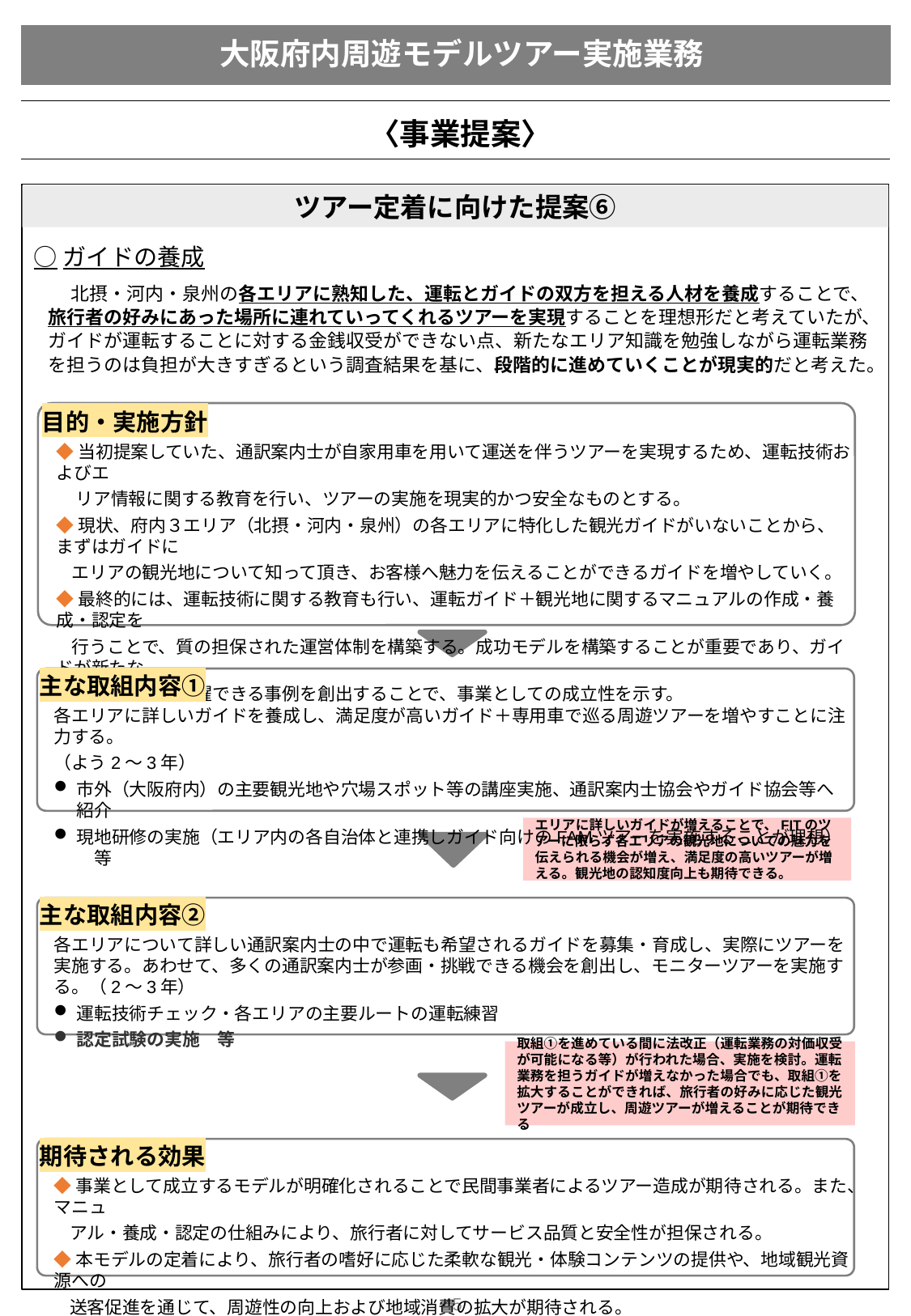

# 大阪府内周遊モデルツアー実施業務
〈事業提案〉

○ガイドの養成
　　北摂・河内・泉州の各エリアに熟知した、運転とガイドの双方を担える人材を養成することで、旅行者の好みにあった場所に連れていってくれるツアーを実現することを理想形だと考えていたが、ガイドが運転することに対する金銭収受ができない点、新たなエリア知識を勉強しながら運転業務を担うのは負担が大きすぎるという調査結果を基に、段階的に進めていくことが現実的だと考えた。

ツアー定着に向けた提案⑥
目的・実施方針
◆当初提案していた、通訳案内士が自家用車を用いて運送を伴うツアーを実現するため、運転技術およびエ
    リア情報に関する教育を行い、ツアーの実施を現実的かつ安全なものとする。
◆現状、府内３エリア（北摂・河内・泉州）の各エリアに特化した観光ガイドがいないことから、まずはガイドに
   エリアの観光地について知って頂き、お客様へ魅力を伝えることができるガイドを増やしていく。
◆最終的には、運転技術に関する教育も行い、運転ガイド＋観光地に関するマニュアルの作成・養成・認定を
   行うことで、質の担保された運営体制を構築する。成功モデルを構築することが重要であり、ガイドが新たな
   フィールドで活躍できる事例を創出することで、事業としての成立性を示す。

主な取組内容①
各エリアに詳しいガイドを養成し、満足度が高いガイド＋専用車で巡る周遊ツアーを増やすことに注力する。
（よう2～3年）
市外（大阪府内）の主要観光地や穴場スポット等の講座実施、通訳案内士協会やガイド協会等へ紹介
現地研修の実施（エリア内の各自治体と連携しガイド向けのFAMツアーを実施することが理想）　等
エリアに詳しいガイドが増えることで、FITのツアーに限らず各エリアの観光地についての魅力を伝えられる機会が増え、満足度の高いツアーが増える。観光地の認知度向上も期待できる。

主な取組内容②
各エリアについて詳しい通訳案内士の中で運転も希望されるガイドを募集・育成し、実際にツアーを実施する。あわせて、多くの通訳案内士が参画・挑戦できる機会を創出し、モニターツアーを実施する。（2～3年）
運転技術チェック・各エリアの主要ルートの運転練習
認定試験の実施　等

取組①を進めている間に法改正（運転業務の対価収受が可能になる等）が行われた場合、実施を検討。運転業務を担うガイドが増えなかった場合でも、取組①を拡大することができれば、旅行者の好みに応じた観光ツアーが成立し、周遊ツアーが増えることが期待できる

期待される効果
◆事業として成立するモデルが明確化されることで民間事業者によるツアー造成が期待される。また、マニュ
   アル・養成・認定の仕組みにより、旅行者に対してサービス品質と安全性が担保される。
◆本モデルの定着により、旅行者の嗜好に応じた柔軟な観光・体験コンテンツの提供や、地域観光資源への
   送客促進を通じて、周遊性の向上および地域消費の拡大が期待される。
45